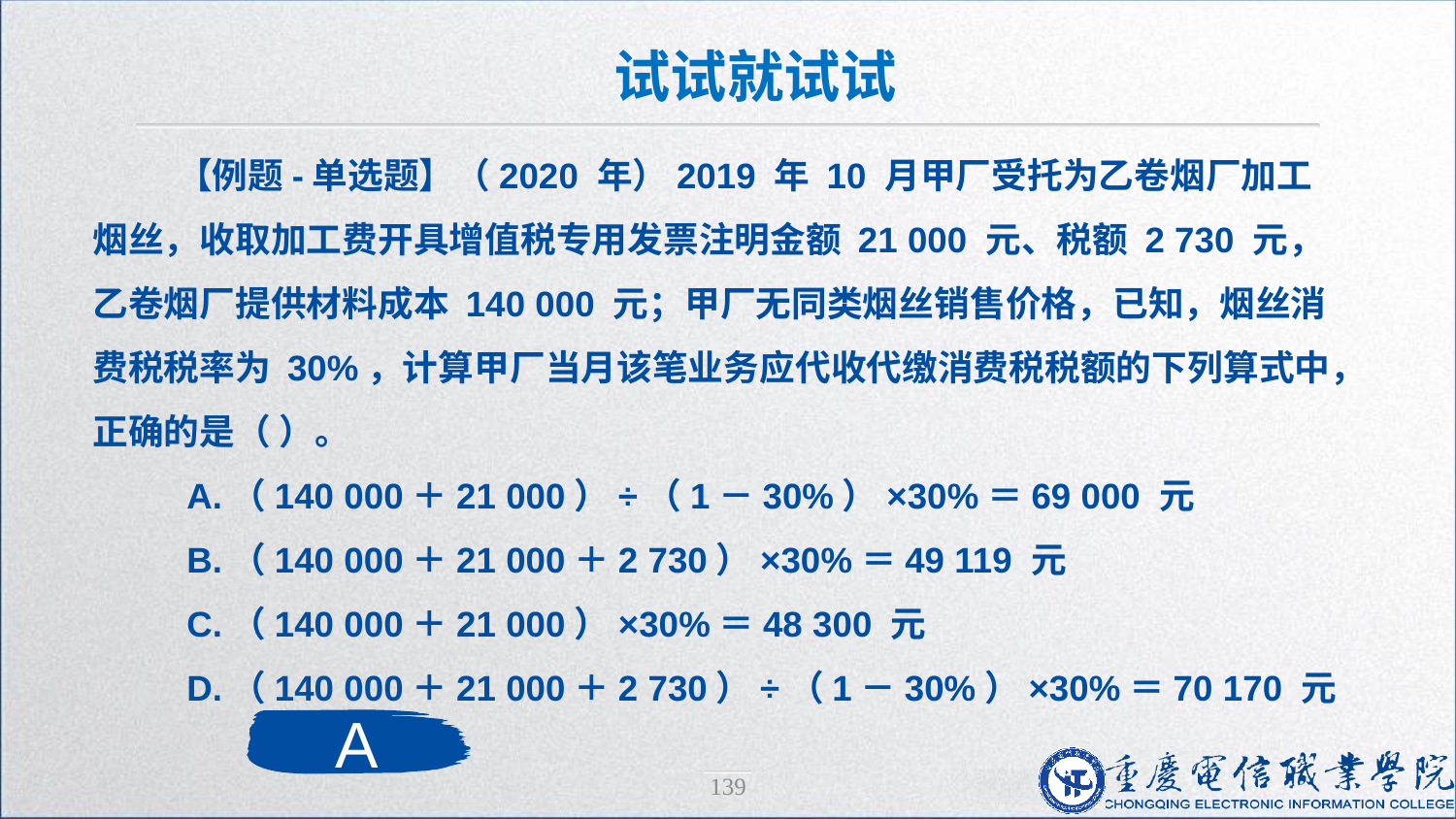

试试就试试
【例题-单选题】（2020 年）2019 年 10 月甲厂受托为乙卷烟厂加工烟丝，收取加工费开具增值税专用发票注明金额 21 000 元、税额 2 730 元，乙卷烟厂提供材料成本 140 000 元；甲厂无同类烟丝销售价格，已知，烟丝消费税税率为 30%，计算甲厂当月该笔业务应代收代缴消费税税额的下列算式中，正确的是（ ）。
 A.（140 000＋21 000）÷（1－30%）×30%＝69 000 元
 B.（140 000＋21 000＋2 730）×30%＝49 119 元
 C.（140 000＋21 000）×30%＝48 300 元
 D.（140 000＋21 000＋2 730）÷（1－30%）×30%＝70 170 元

A
139